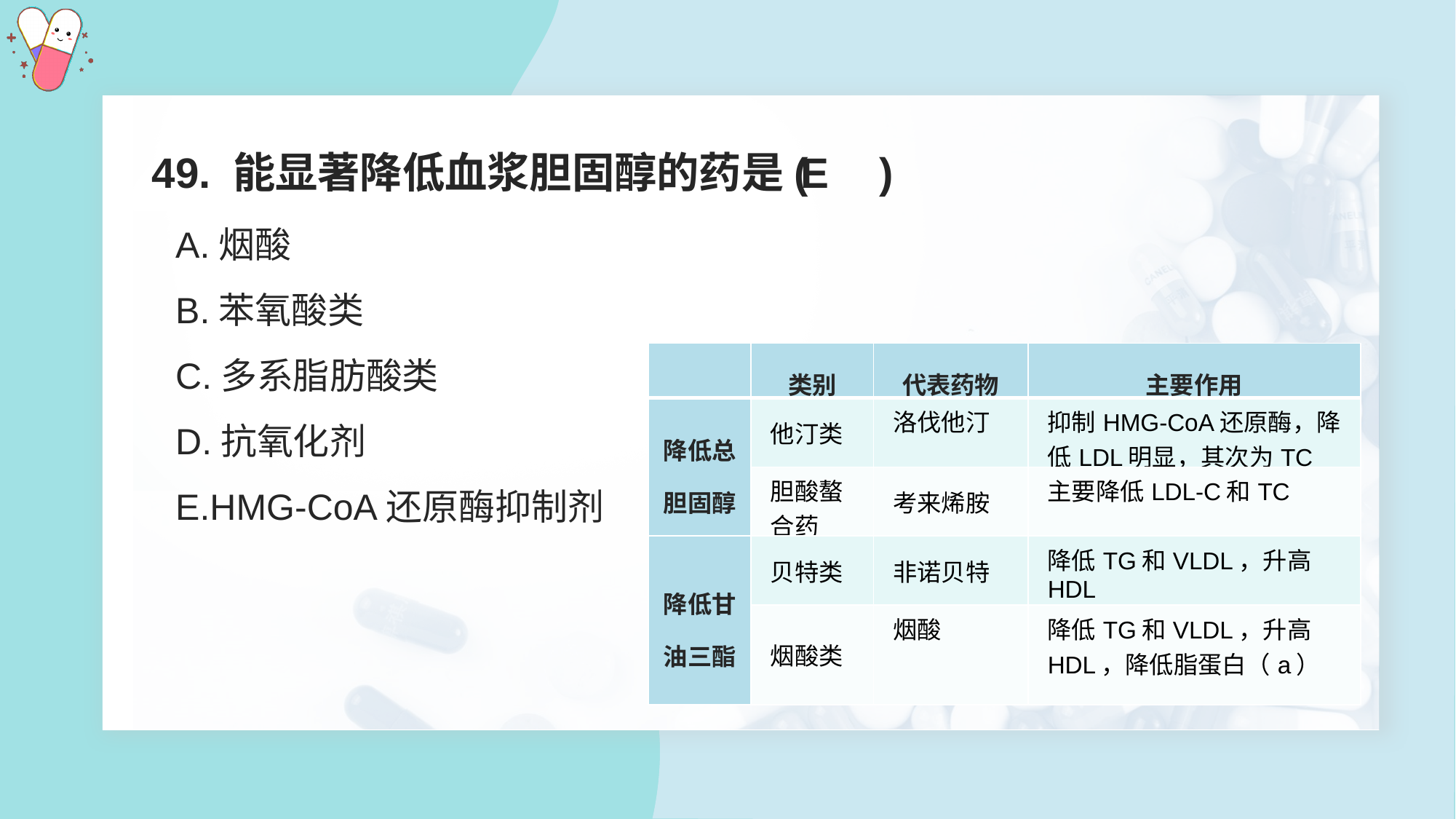

49. 能显著降低血浆胆固醇的药是(      )
E
A.烟酸
B.苯氧酸类
C.多系脂肪酸类
D.抗氧化剂
E.HMG-CoA还原酶抑制剂
|  | 类别 | 代表药物 | 主要作用 |
| --- | --- | --- | --- |
| 降低总胆固醇 | 他汀类 | 洛伐他汀 | 抑制HMG-CoA还原酶，降低LDL明显，其次为TC |
|  | 胆酸螯合药 | 考来烯胺 | 主要降低LDL-C和TC |
| 降低甘油三酯 | 贝特类 | 非诺贝特 | 降低TG和VLDL，升高HDL |
|  | 烟酸类 | 烟酸 | 降低TG和VLDL，升高HDL，降低脂蛋白（a） |